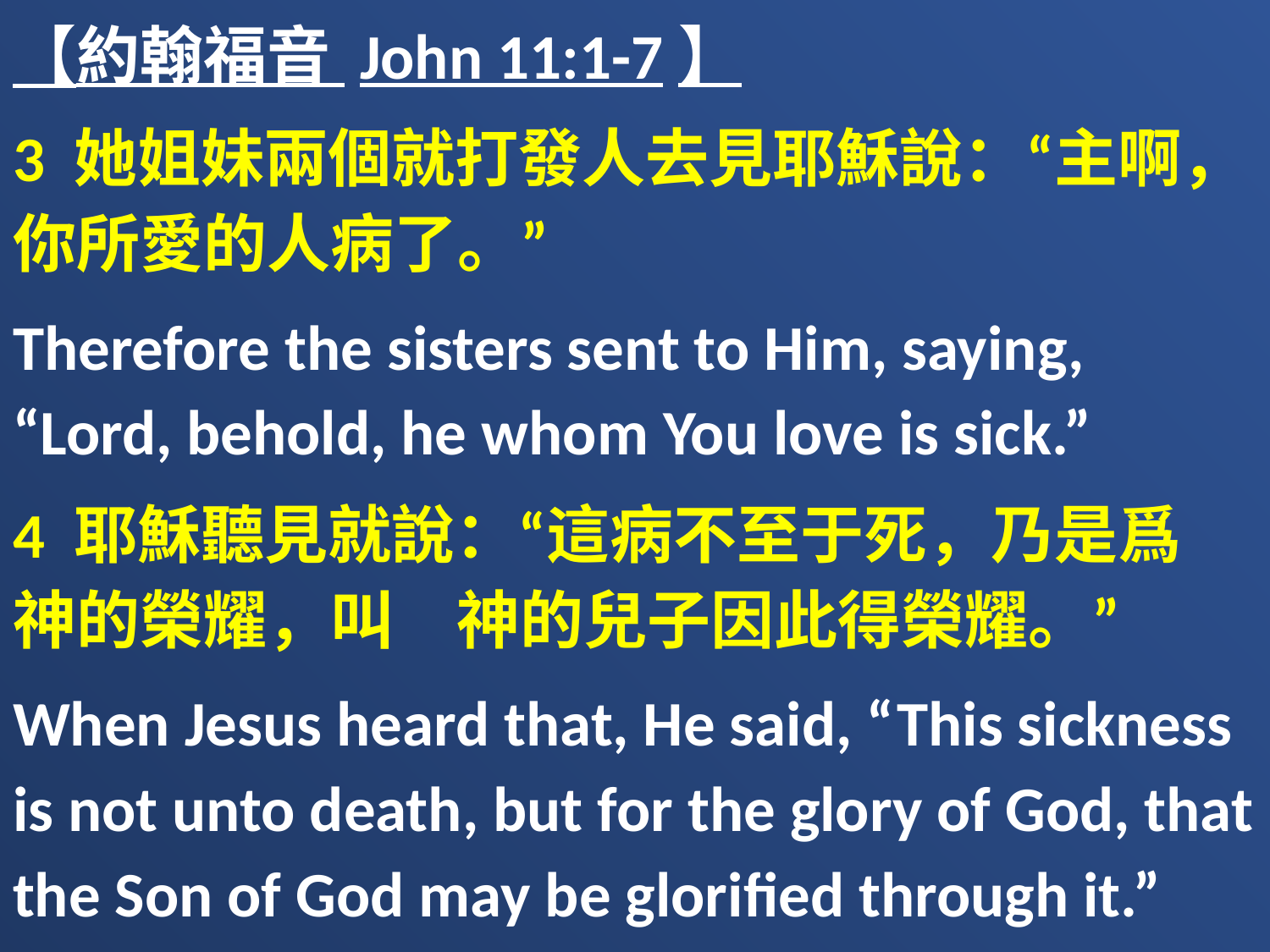

【約翰福音 John 11:1-7】
3 她姐妹兩個就打發人去見耶穌說：“主啊，你所愛的人病了。”
Therefore the sisters sent to Him, saying, “Lord, behold, he whom You love is sick.”
4 耶穌聽見就說：“這病不至于死，乃是爲　神的榮耀，叫　神的兒子因此得榮耀。”
When Jesus heard that, He said, “This sickness is not unto death, but for the glory of God, that the Son of God may be glorified through it.”